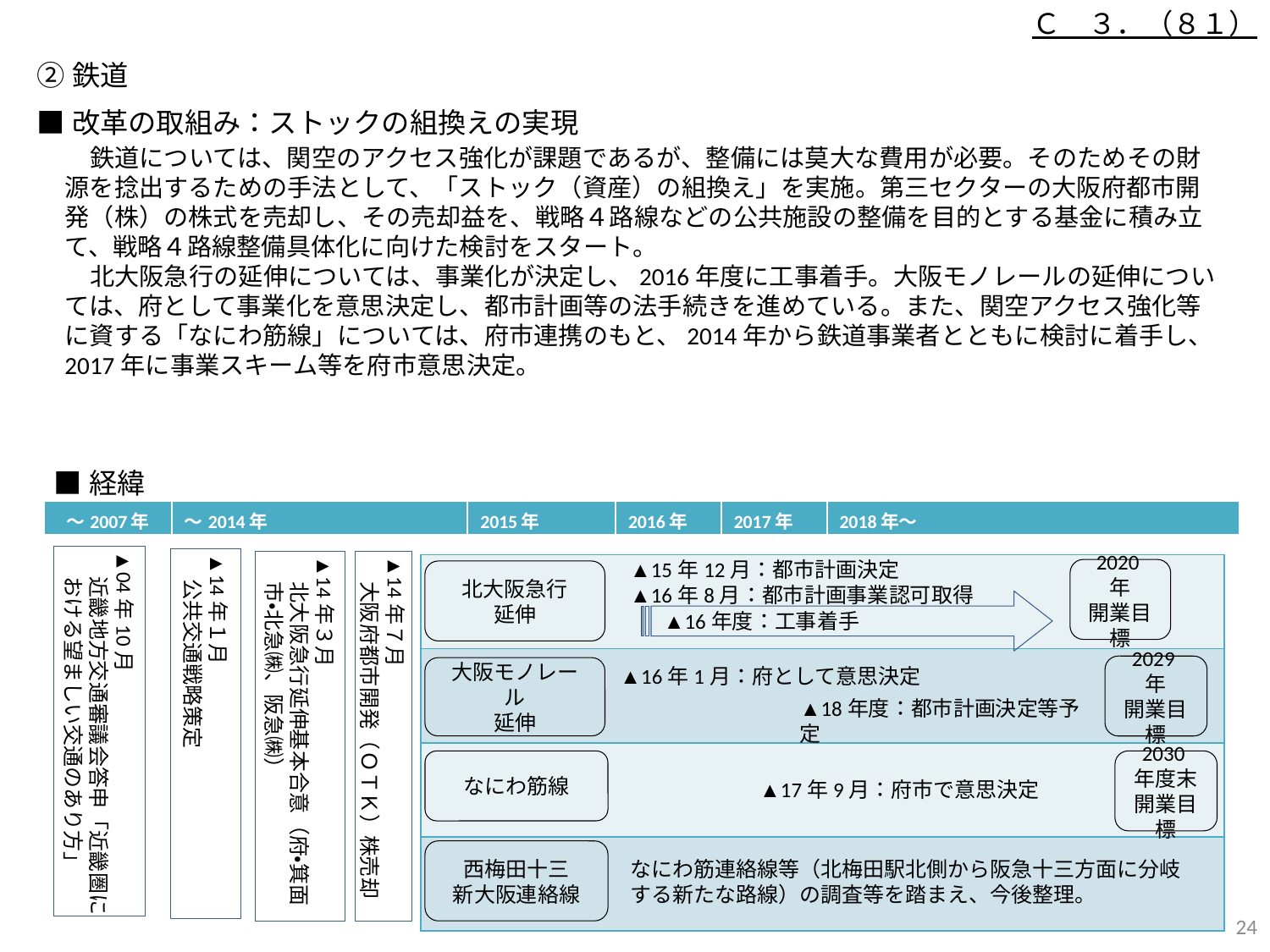

Ｃ　３．（８１）
②鉄道
■改革の取組み：ストックの組換えの実現
　鉄道については、関空のアクセス強化が課題であるが、整備には莫大な費用が必要。そのためその財源を捻出するための手法として、「ストック（資産）の組換え」を実施。第三セクターの大阪府都市開発（株）の株式を売却し、その売却益を、戦略４路線などの公共施設の整備を目的とする基金に積み立て、戦略４路線整備具体化に向けた検討をスタート。
　北大阪急行の延伸については、事業化が決定し、2016年度に工事着手。大阪モノレールの延伸については、府として事業化を意思決定し、都市計画等の法手続きを進めている。また、関空アクセス強化等に資する「なにわ筋線」については、府市連携のもと、2014年から鉄道事業者とともに検討に着手し、2017年に事業スキーム等を府市意思決定。
■経緯
| ～2007年 | ～2014年 | 2015年 | 2016年 | 2017年 | 2018年～ |
| --- | --- | --- | --- | --- | --- |
▲04年10月
近畿地方交通審議会答申「近畿圏における望ましい交通のあり方」
▲14年１月
公共交通戦略策定
▲14年３月
北大阪急行延伸基本合意（府・箕面市・北急㈱、阪急㈱）
▲14年７月
大阪府都市開発（ＯＴＫ）株売却
|  |
| --- |
|  |
|  |
|  |
▲15年12月：都市計画決定
▲16年8月：都市計画事業認可取得
2020年
開業目標
北大阪急行
延伸
▲16年度：工事着手
▲16年1月：府として意思決定
2029年
開業目標
大阪モノレール
延伸
▲18年度：都市計画決定等予定
なにわ筋線
2030年度末開業目標
▲17年9月：府市で意思決定
西梅田十三
新大阪連絡線
なにわ筋連絡線等（北梅田駅北側から阪急十三方面に分岐する新たな路線）の調査等を踏まえ、今後整理。
24